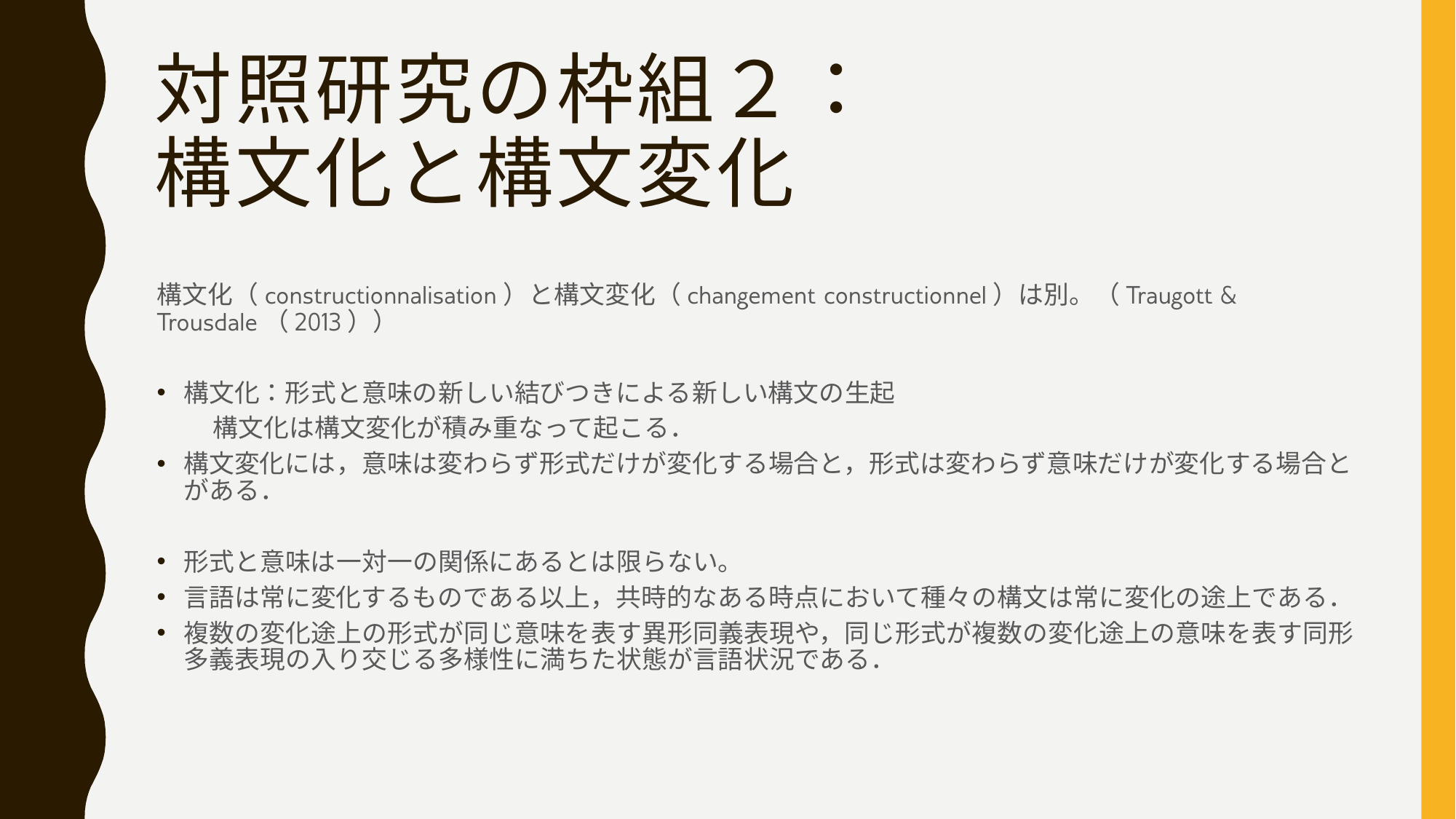

# 対照研究の枠組２： 構文化と構文変化
構文化（constructionnalisation）と構文変化（changement constructionnel）は別。（Traugott & Trousdale（2013））

構文化：形式と意味の新しい結びつきによる新しい構文の生起
構文化は構文変化が積み重なって起こる．
構文変化には，意味は変わらず形式だけが変化する場合と，形式は変わらず意味だけが変化する場合とがある．

形式と意味は一対一の関係にあるとは限らない。
言語は常に変化するものである以上，共時的なある時点において種々の構文は常に変化の途上である．
複数の変化途上の形式が同じ意味を表す異形同義表現や，同じ形式が複数の変化途上の意味を表す同形多義表現の入り交じる多様性に満ちた状態が言語状況である．